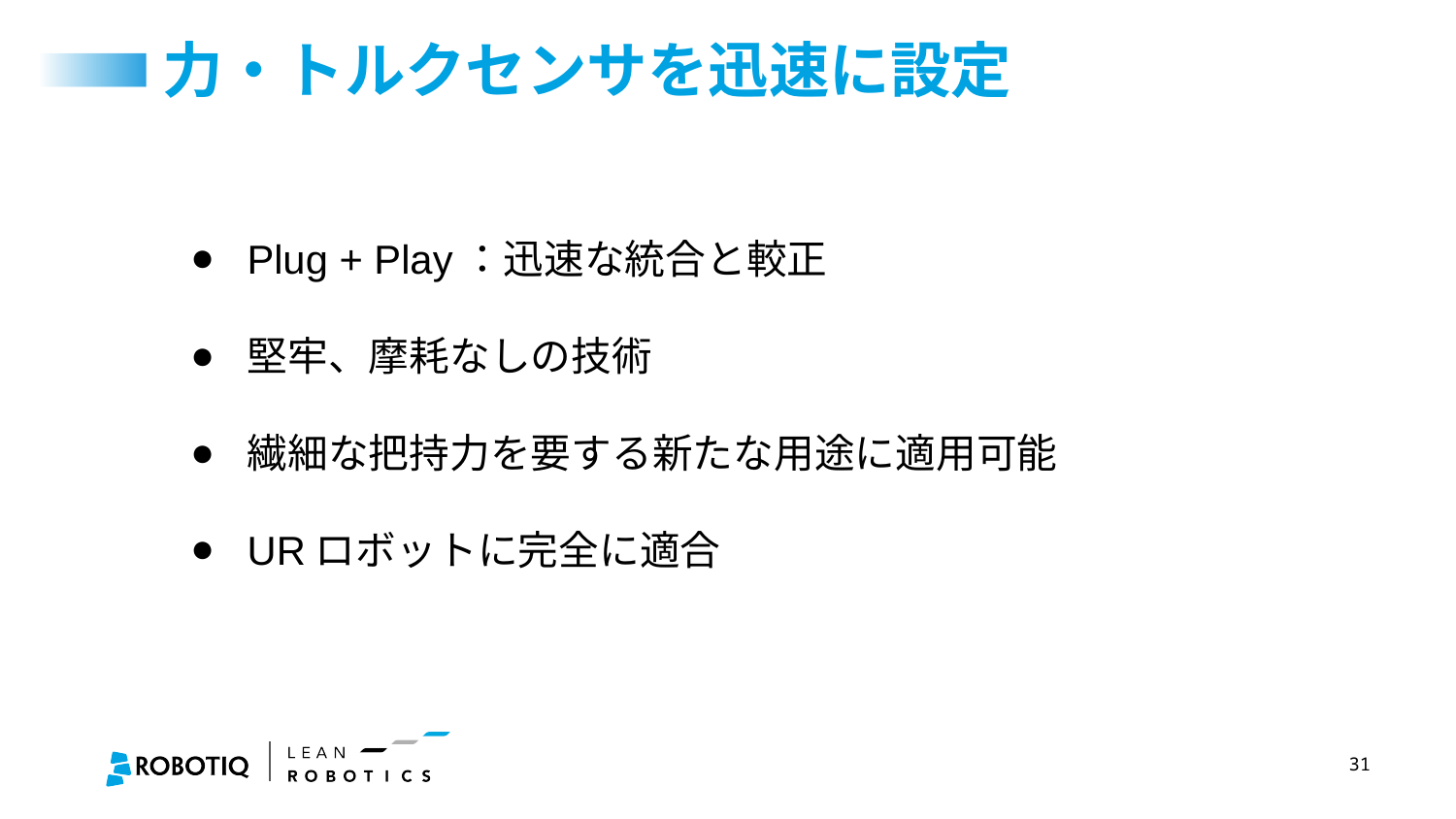

# 力・トルクセンサを迅速に設定
Plug + Play：迅速な統合と較正

堅牢、摩耗なしの技術

繊細な把持力を要する新たな用途に適用可能

URロボットに完全に適合

31